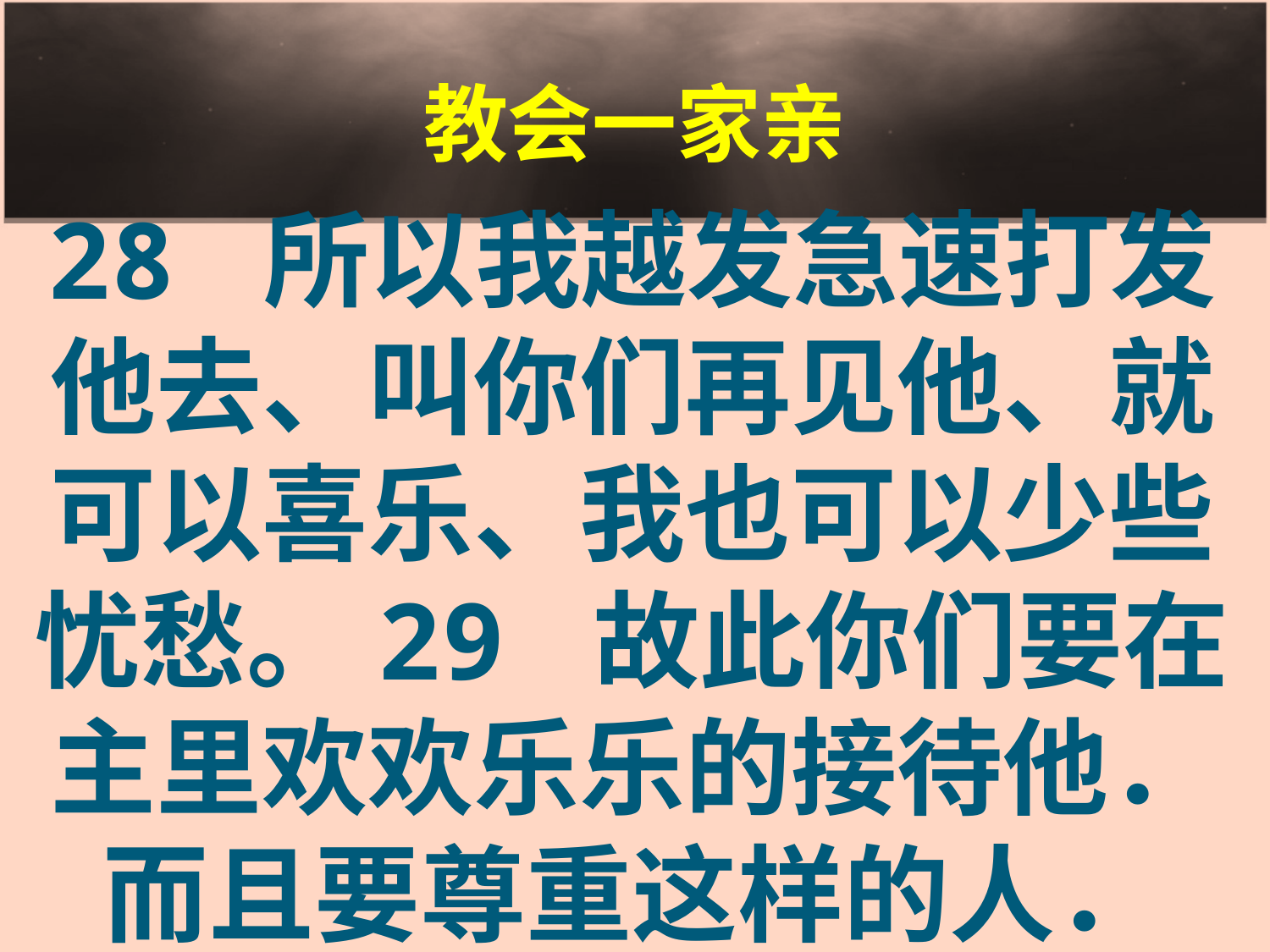

教会一家亲
28 所以我越发急速打发他去、叫你们再见他、就可以喜乐、我也可以少些忧愁。29 故此你们要在主里欢欢乐乐的接待他．而且要尊重这样的人．